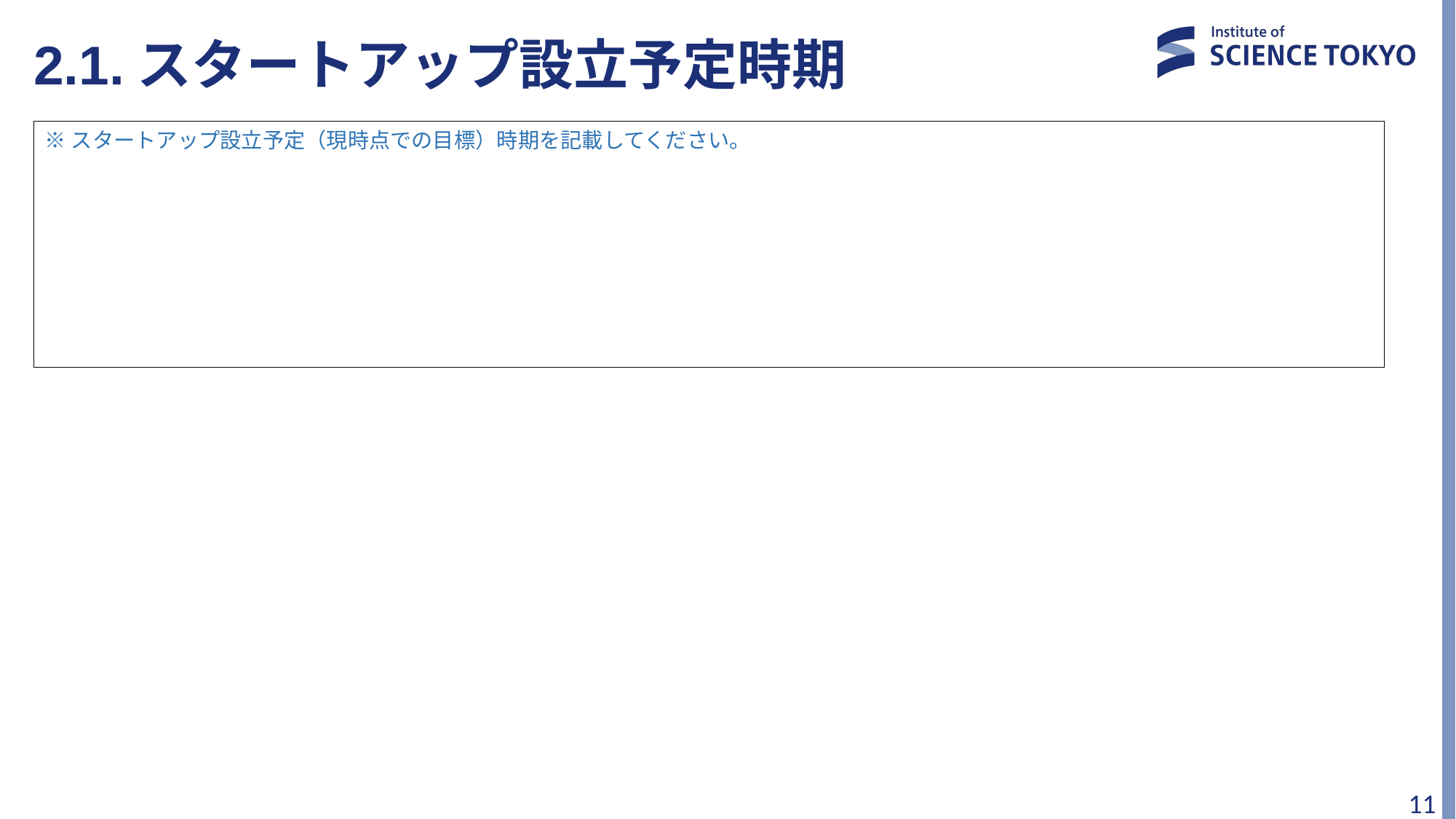

# 2.1.スタートアップ設立予定時期
※スタートアップ設立予定（現時点での目標）時期を記載してください。
11